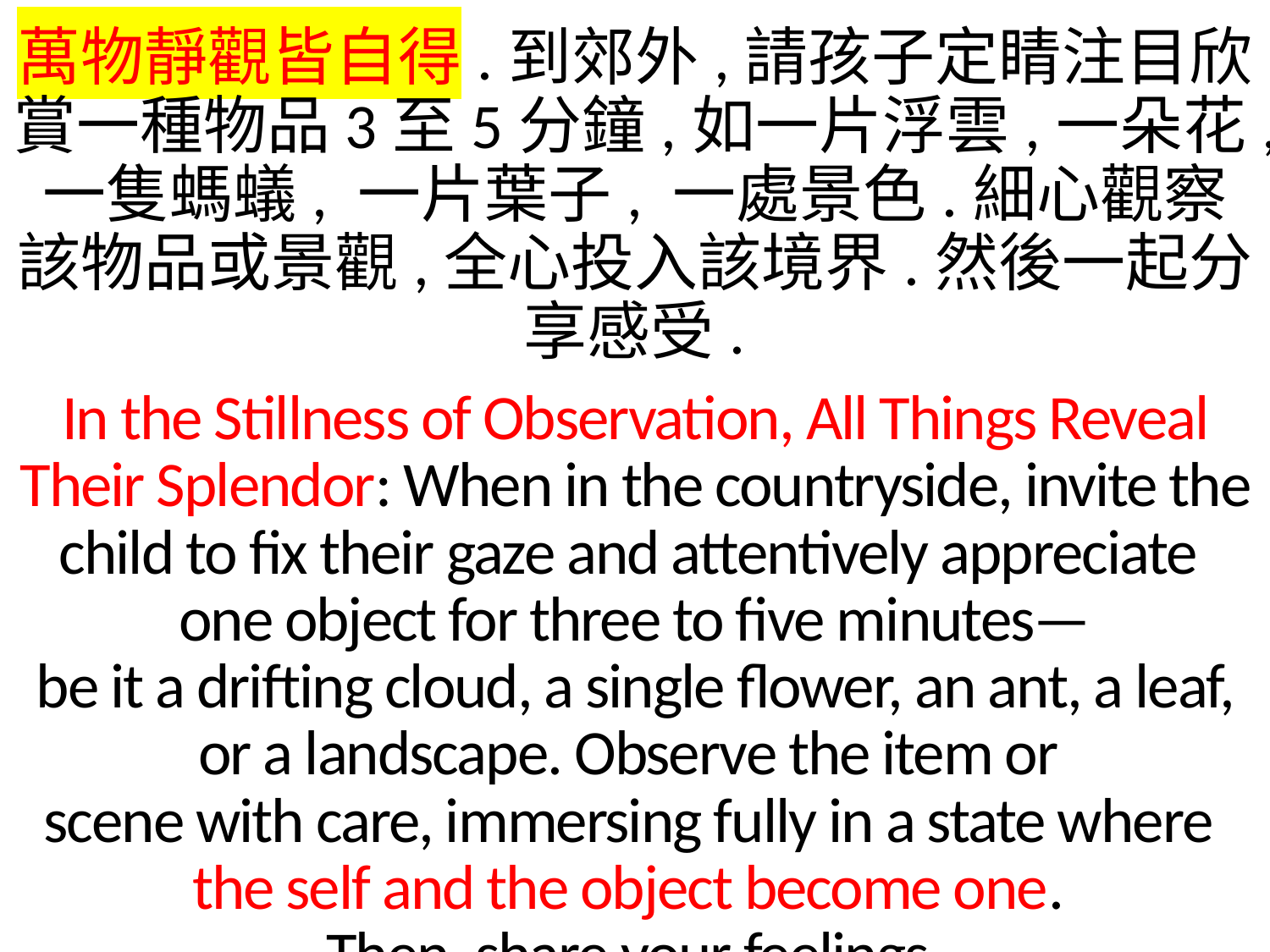

萬物靜觀皆自得.到郊外,請孩子定睛注目欣賞一種物品3至5分鐘,如一片浮雲,一朵花,一隻螞蟻, 一片葉子, 一處景色.細心觀察該物品或景觀,全心投入該境界.然後一起分享感受.
In the Stillness of Observation, All Things Reveal Their Splendor: When in the countryside, invite the child to fix their gaze and attentively appreciate
one object for three to five minutes—
be it a drifting cloud, a single flower, an ant, a leaf, or a landscape. Observe the item or
scene with care, immersing fully in a state where
the self and the object become one.
Then, share your feelings.